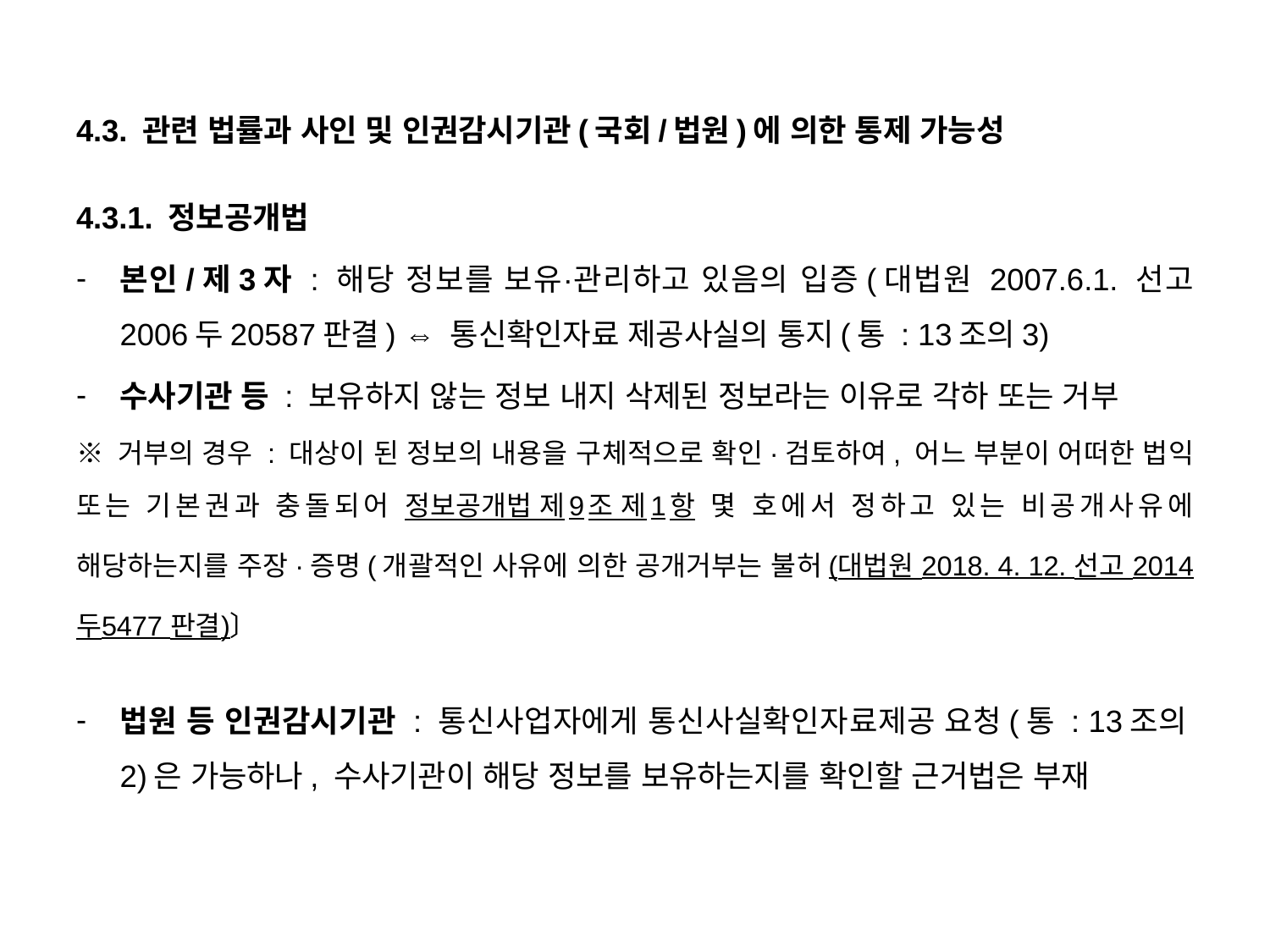

4.3. 관련 법률과 사인 및 인권감시기관(국회/법원)에 의한 통제 가능성

4.3.1. 정보공개법
본인/제3자 : 해당 정보를 보유∙관리하고 있음의 입증(대법원 2007.6.1. 선고 2006두20587판결) ⇔ 통신확인자료 제공사실의 통지(통 : 13조의3)
수사기관 등 : 보유하지 않는 정보 내지 삭제된 정보라는 이유로 각하 또는 거부
※ 거부의 경우 : 대상이 된 정보의 내용을 구체적으로 확인·검토하여, 어느 부분이 어떠한 법익 또는 기본권과 충돌되어 정보공개법 제9조 제1항 몇 호에서 정하고 있는 비공개사유에 해당하는지를 주장·증명(개괄적인 사유에 의한 공개거부는 불허(대법원 2018. 4. 12. 선고 2014두5477 판결)〕

법원 등 인권감시기관 : 통신사업자에게 통신사실확인자료제공 요청(통 : 13조의2)은 가능하나, 수사기관이 해당 정보를 보유하는지를 확인할 근거법은 부재